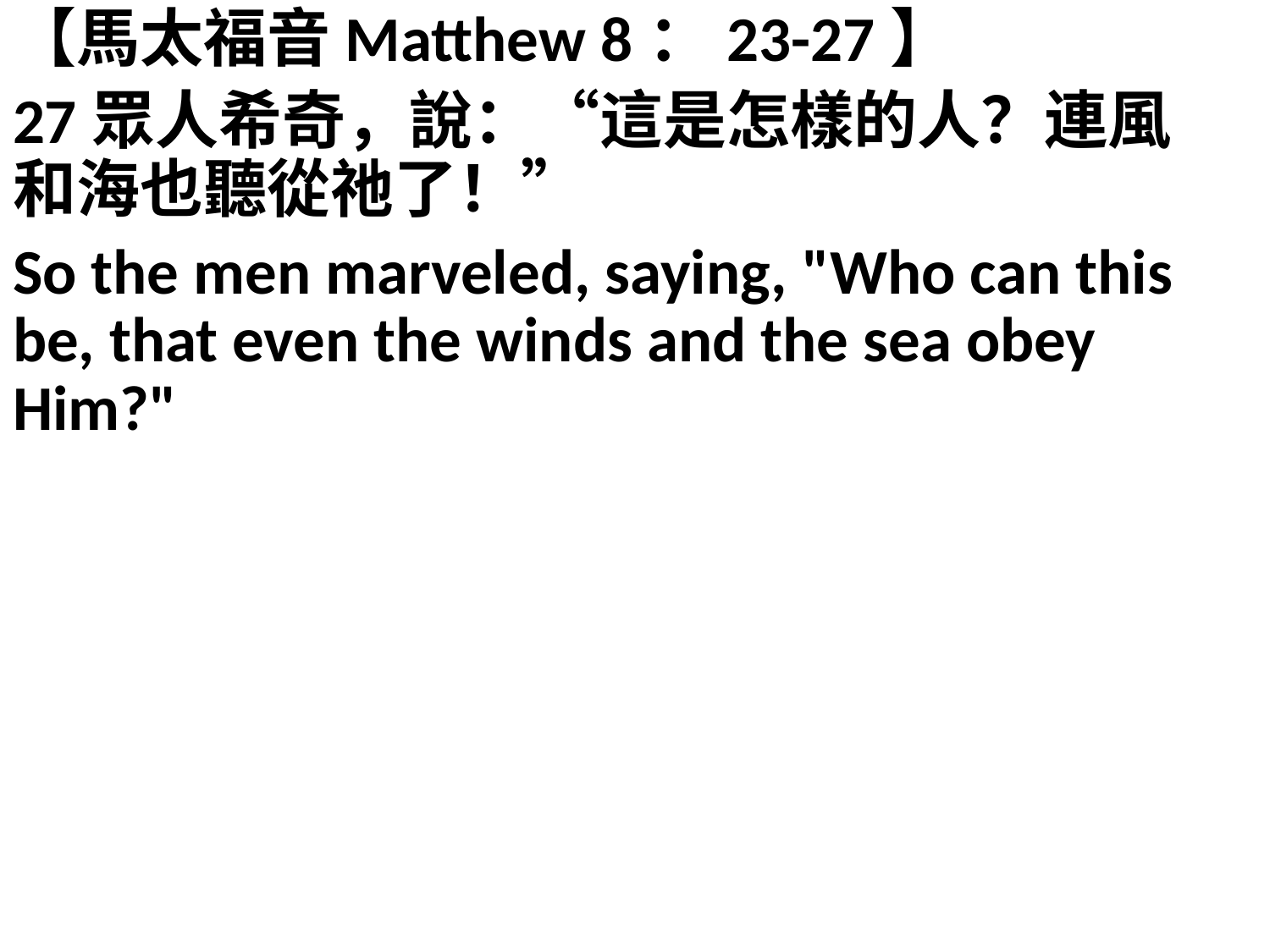

【馬太福音Matthew 8：23-27】
27眾人希奇，說：“這是怎樣的人？連風和海也聽從祂了！”
So the men marveled, saying, "Who can this be, that even the winds and the sea obey Him?"